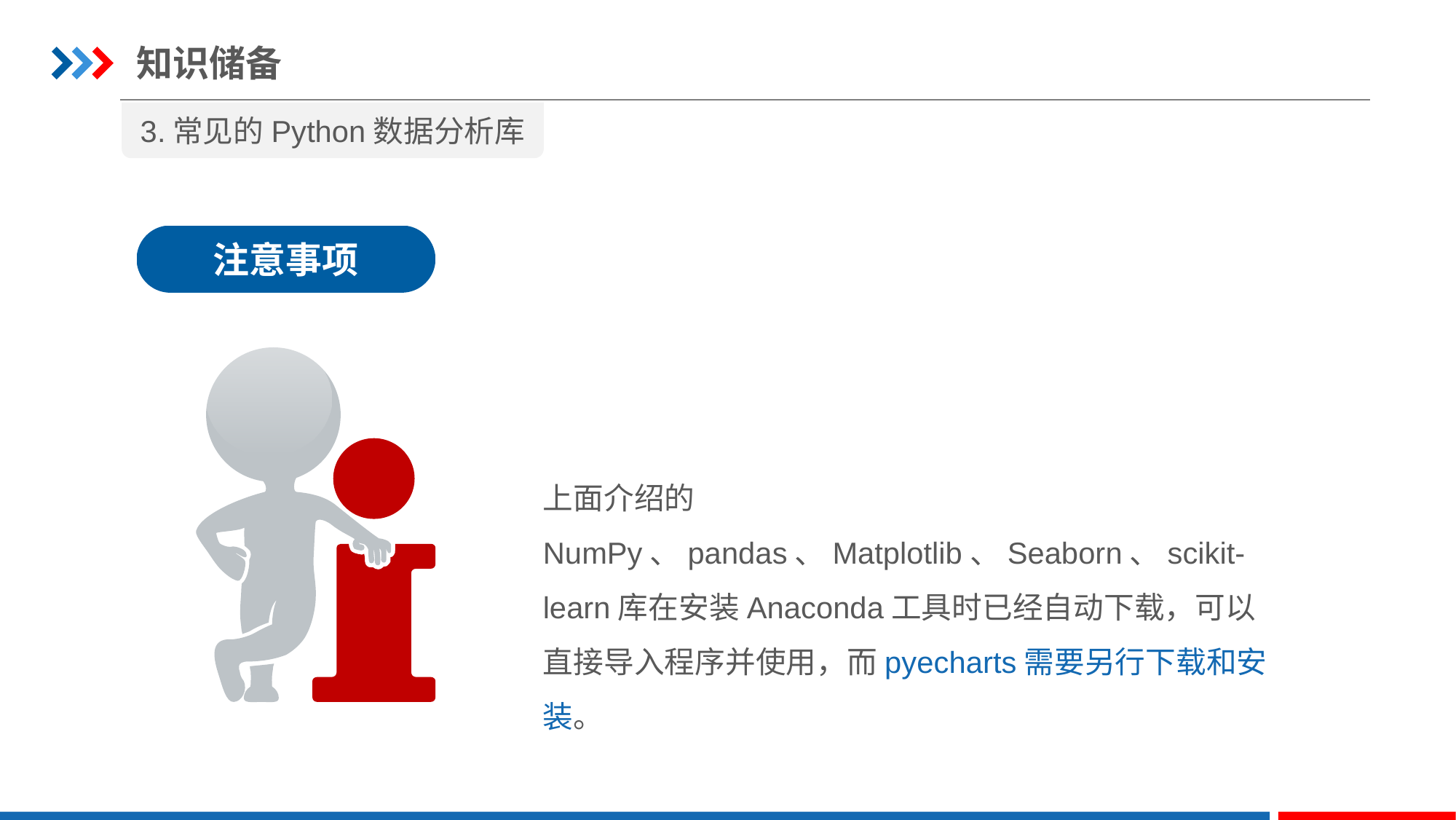

知识储备

3.常见的Python数据分析库
注意事项

上面介绍的NumPy、pandas、Matplotlib、Seaborn、scikit-learn库在安装Anaconda工具时已经自动下载，可以直接导入程序并使用，而pyecharts需要另行下载和安装。